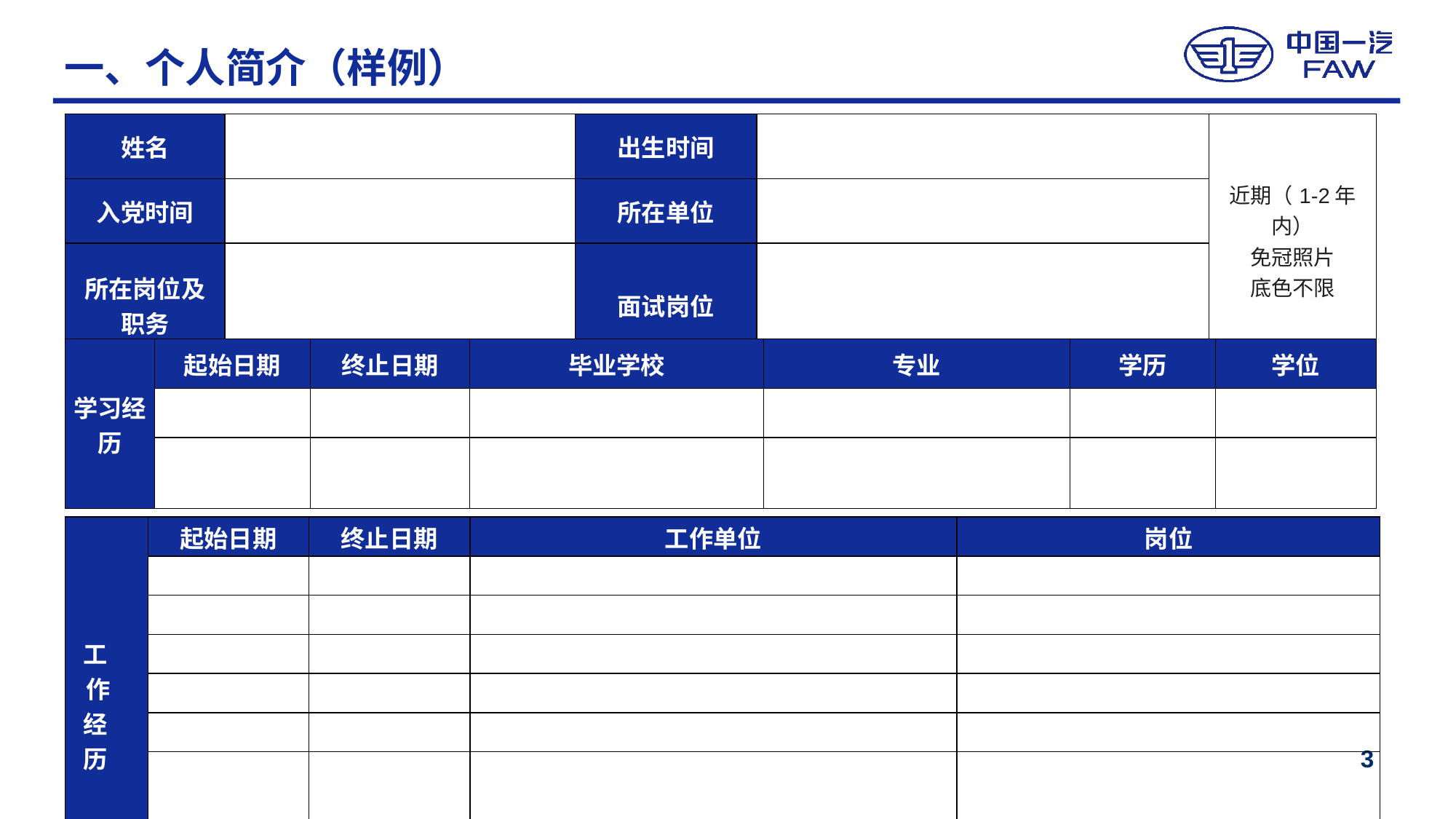

一、个人简介（样例）
| 姓名 |  | 出生时间 |  | 近期（1-2年内） 免冠照片 底色不限 |
| --- | --- | --- | --- | --- |
| 入党时间 |  | 所在单位 |  |  |
| 所在岗位及职务 |  | 面试岗位 |  |  |
主色：RGB: 21/42/140
辅助色：RGB: 39/150/212
辅助色：RGB: 237/237/237
| 学习经历 | 起始日期 | 终止日期 | 毕业学校 | 专业 | 学历 | 学位 |
| --- | --- | --- | --- | --- | --- | --- |
|  |  |  |  |  |  |  |
|  |  |  |  |  |  |  |
特殊色：RGB: 177/0/17
| 工 作 经 历 | 起始日期 | 终止日期 | 工作单位 | 岗位 |
| --- | --- | --- | --- | --- |
|  |  |  |  |  |
|  |  |  |  |  |
|  |  |  |  |  |
|  |  |  |  |  |
|  |  |  |  |  |
|  |  |  |  |  |